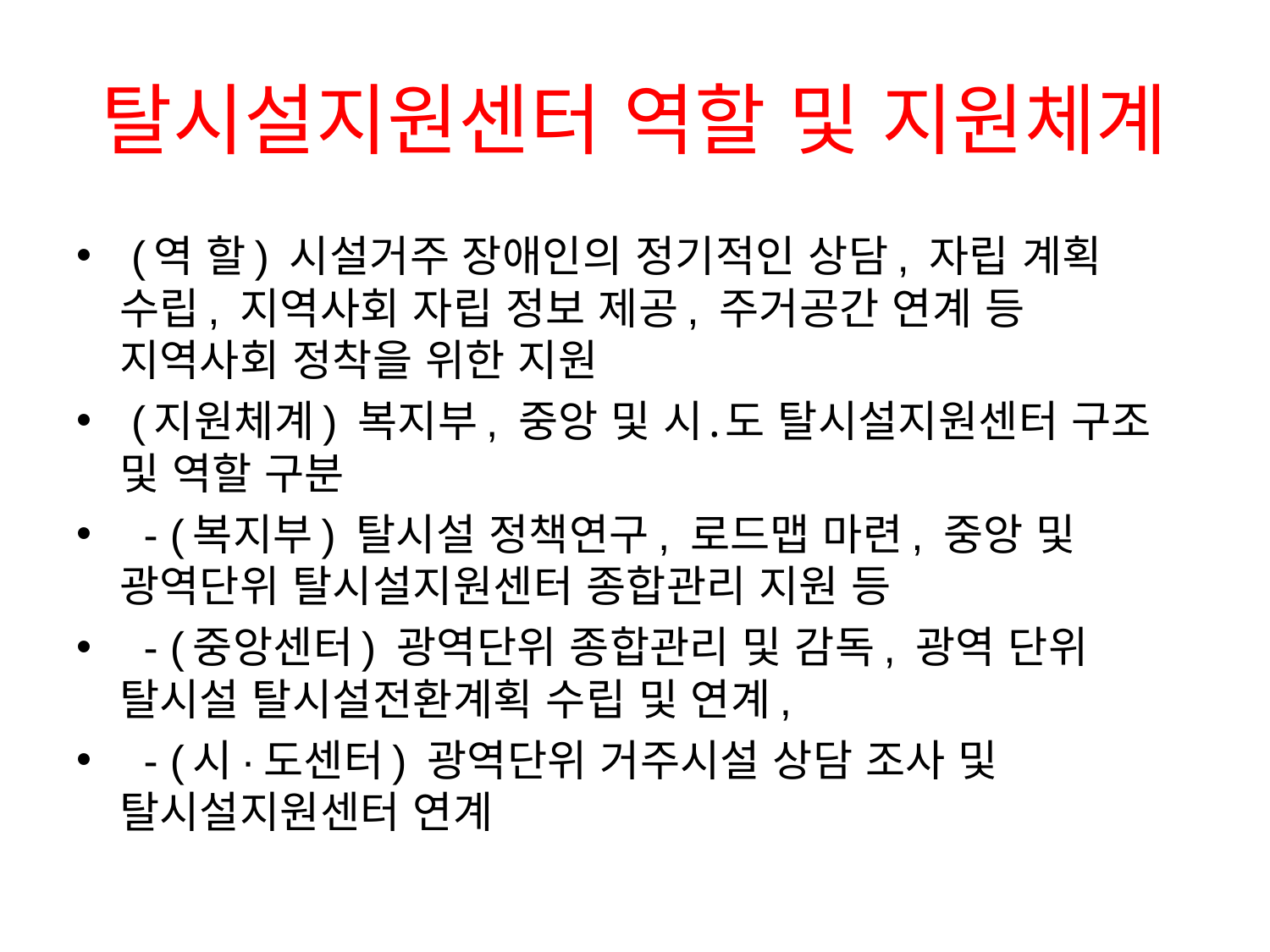

# 탈시설지원센터 역할 및 지원체계
 (역 할) 시설거주 장애인의 정기적인 상담, 자립 계획 수립, 지역사회 자립 정보 제공, 주거공간 연계 등 지역사회 정착을 위한 지원
 (지원체계) 복지부, 중앙 및 시․도 탈시설지원센터 구조 및 역할 구분
  - (복지부) 탈시설 정책연구, 로드맵 마련, 중앙 및 광역단위 탈시설지원센터 종합관리 지원 등
  - (중앙센터) 광역단위 종합관리 및 감독, 광역 단위 탈시설 탈시설전환계획 수립 및 연계,
  - (시·도센터) 광역단위 거주시설 상담 조사 및 탈시설지원센터 연계